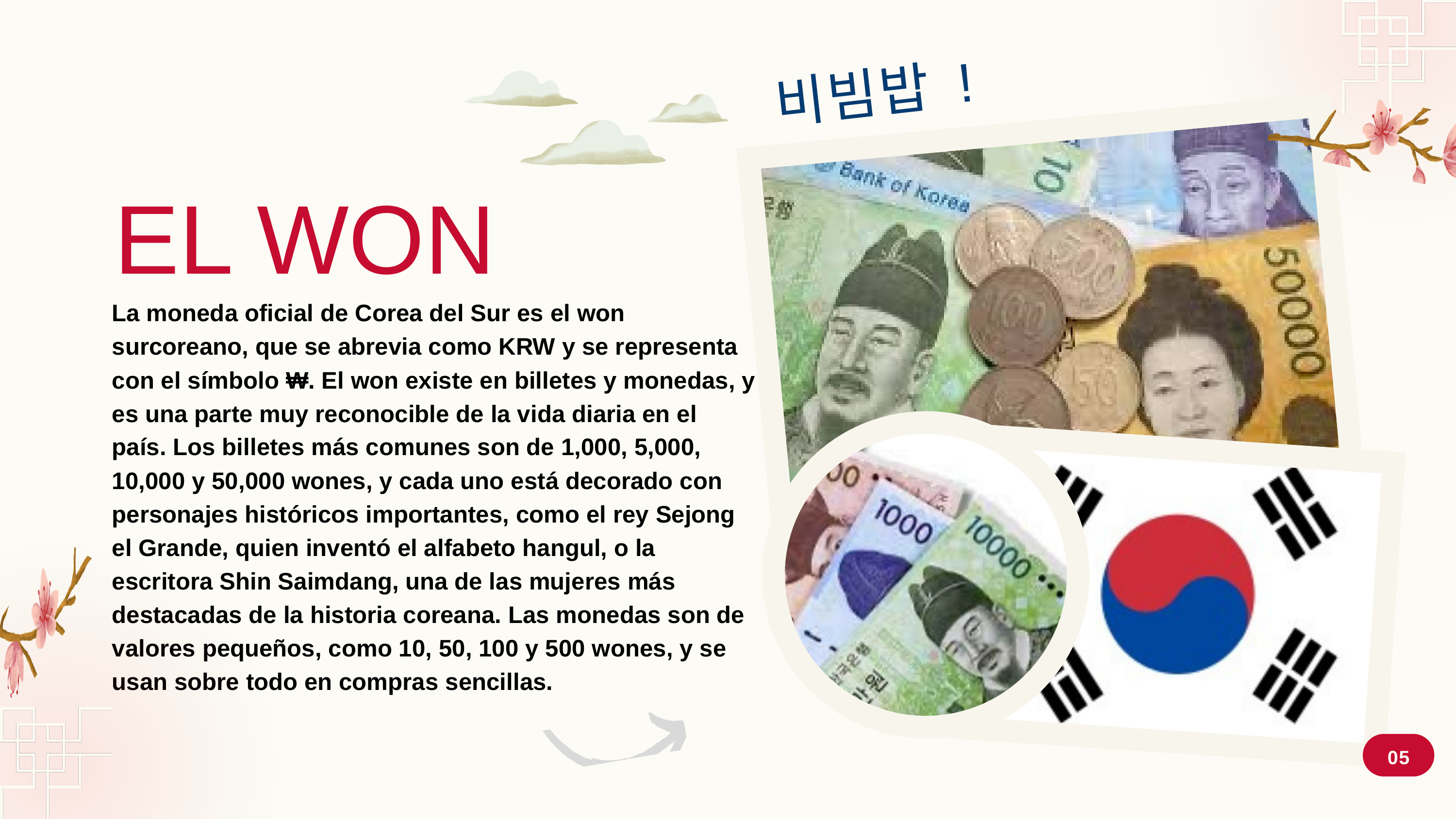

비빔밥 !

EL WON
La moneda oficial de Corea del Sur es el won surcoreano, que se abrevia como KRW y se representa con el símbolo ₩. El won existe en billetes y monedas, y es una parte muy reconocible de la vida diaria en el país. Los billetes más comunes son de 1,000, 5,000, 10,000 y 50,000 wones, y cada uno está decorado con personajes históricos importantes, como el rey Sejong el Grande, quien inventó el alfabeto hangul, o la escritora Shin Saimdang, una de las mujeres más destacadas de la historia coreana. Las monedas son de valores pequeños, como 10, 50, 100 y 500 wones, y se usan sobre todo en compras sencillas.

05